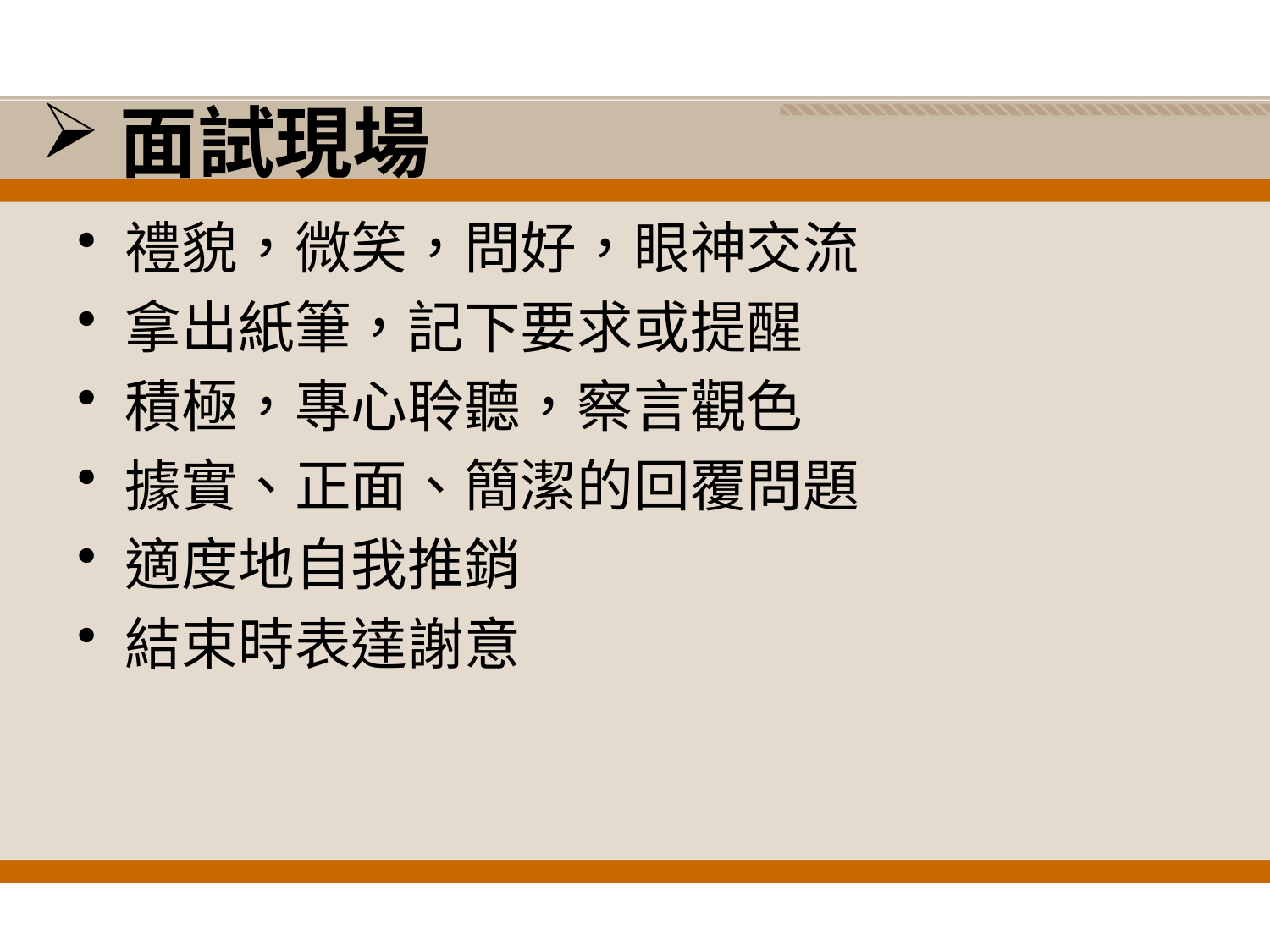

# 面試現場
禮貌，微笑，問好，眼神交流
拿出紙筆，記下要求或提醒
積極，專心聆聽，察言觀色
據實、正面、簡潔的回覆問題
適度地自我推銷
結束時表達謝意